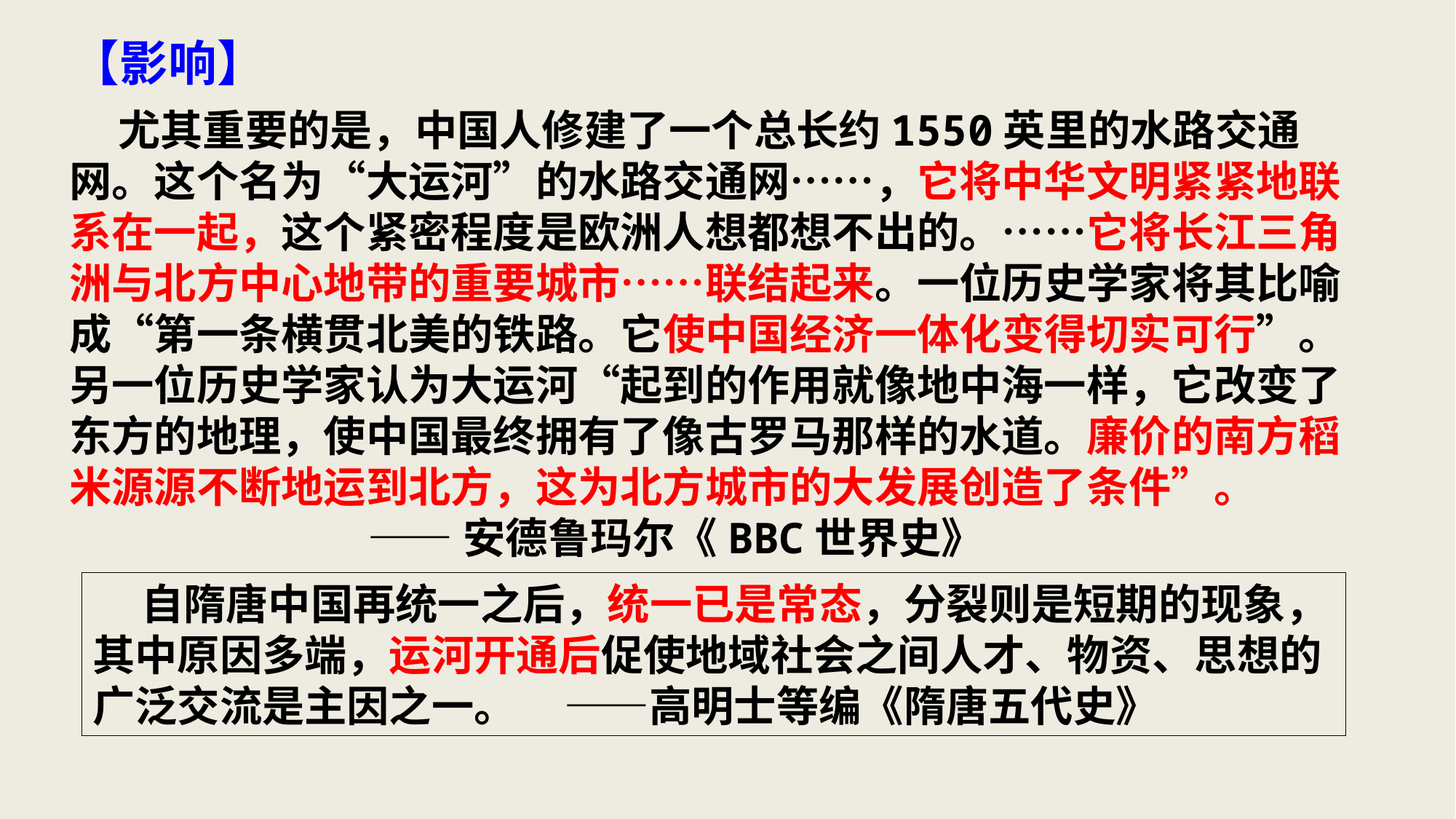

【影响】
    尤其重要的是，中国人修建了一个总长约1550英里的水路交通网。这个名为“大运河”的水路交通网……，它将中华文明紧紧地联系在一起，这个紧密程度是欧洲人想都想不出的。……它将长江三角洲与北方中心地带的重要城市……联结起来。一位历史学家将其比喻成“第一条横贯北美的铁路。它使中国经济一体化变得切实可行”。另一位历史学家认为大运河“起到的作用就像地中海一样，它改变了东方的地理，使中国最终拥有了像古罗马那样的水道。廉价的南方稻米源源不断地运到北方，这为北方城市的大发展创造了条件”。
                               ——安德鲁玛尔《BBC世界史》
    自隋唐中国再统一之后，统一已是常态，分裂则是短期的现象，其中原因多端，运河开通后促使地域社会之间人才、物资、思想的广泛交流是主因之一。     ——高明士等编《隋唐五代史》